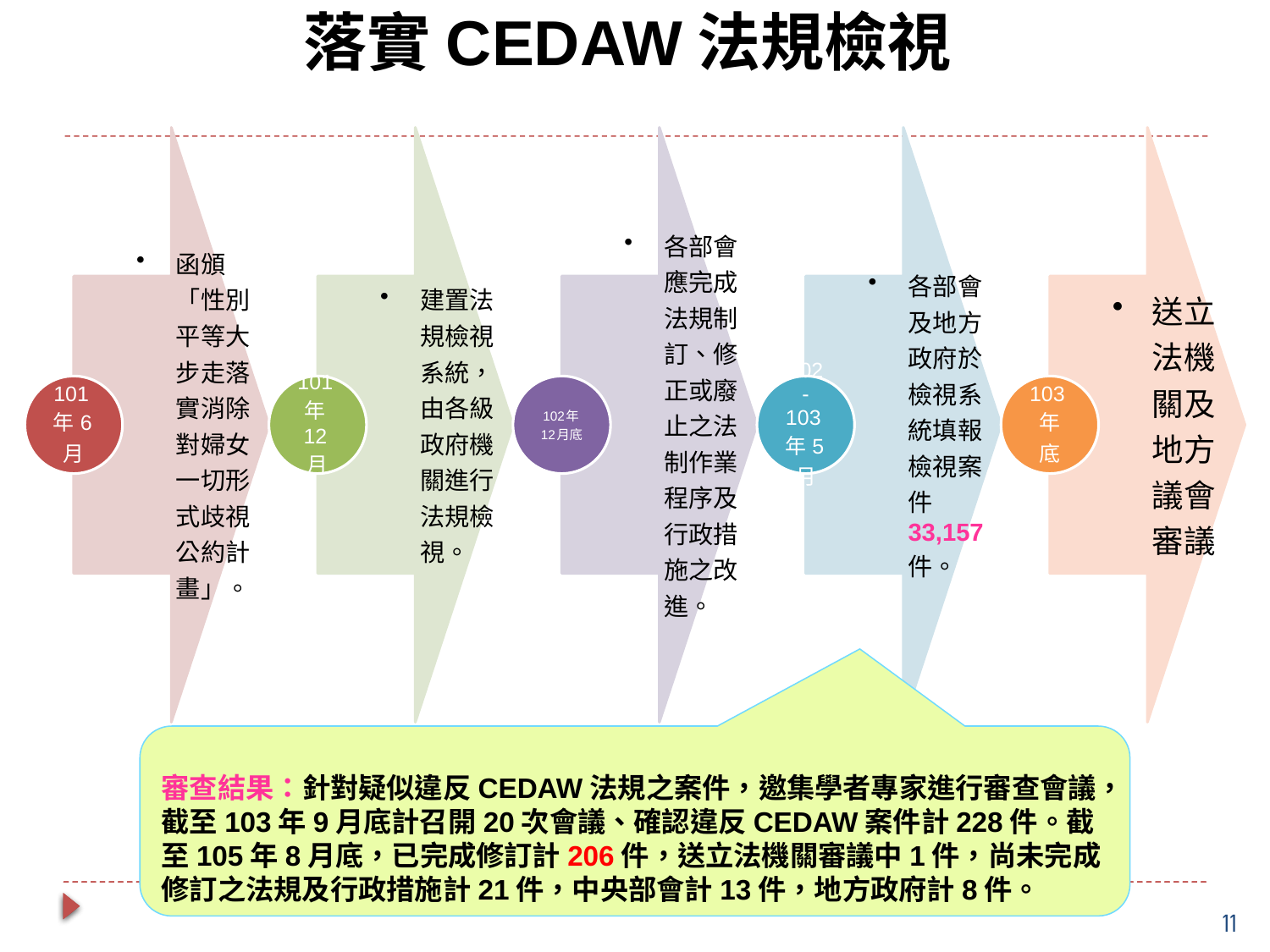

101年6月
函頒「性別平等大步走落實消除對婦女一切形式歧視公約計畫」。
101年12月
建置法規檢視系統，由各級政府機關進行法規檢視。
102年12月底
各部會應完成法規制訂、修正或廢止之法制作業程序及行政措施之改進。
102-103年5月
各部會及地方政府於檢視系統填報檢視案件33,157件。
103年底
送立法機關及地方議會審議
落實CEDAW法規檢視

審查結果：針對疑似違反CEDAW法規之案件，邀集學者專家進行審查會議，截至103年9月底計召開20次會議、確認違反CEDAW案件計228件。截至105年8月底，已完成修訂計206件，送立法機關審議中1件，尚未完成修訂之法規及行政措施計21件，中央部會計13件，地方政府計8件。
11